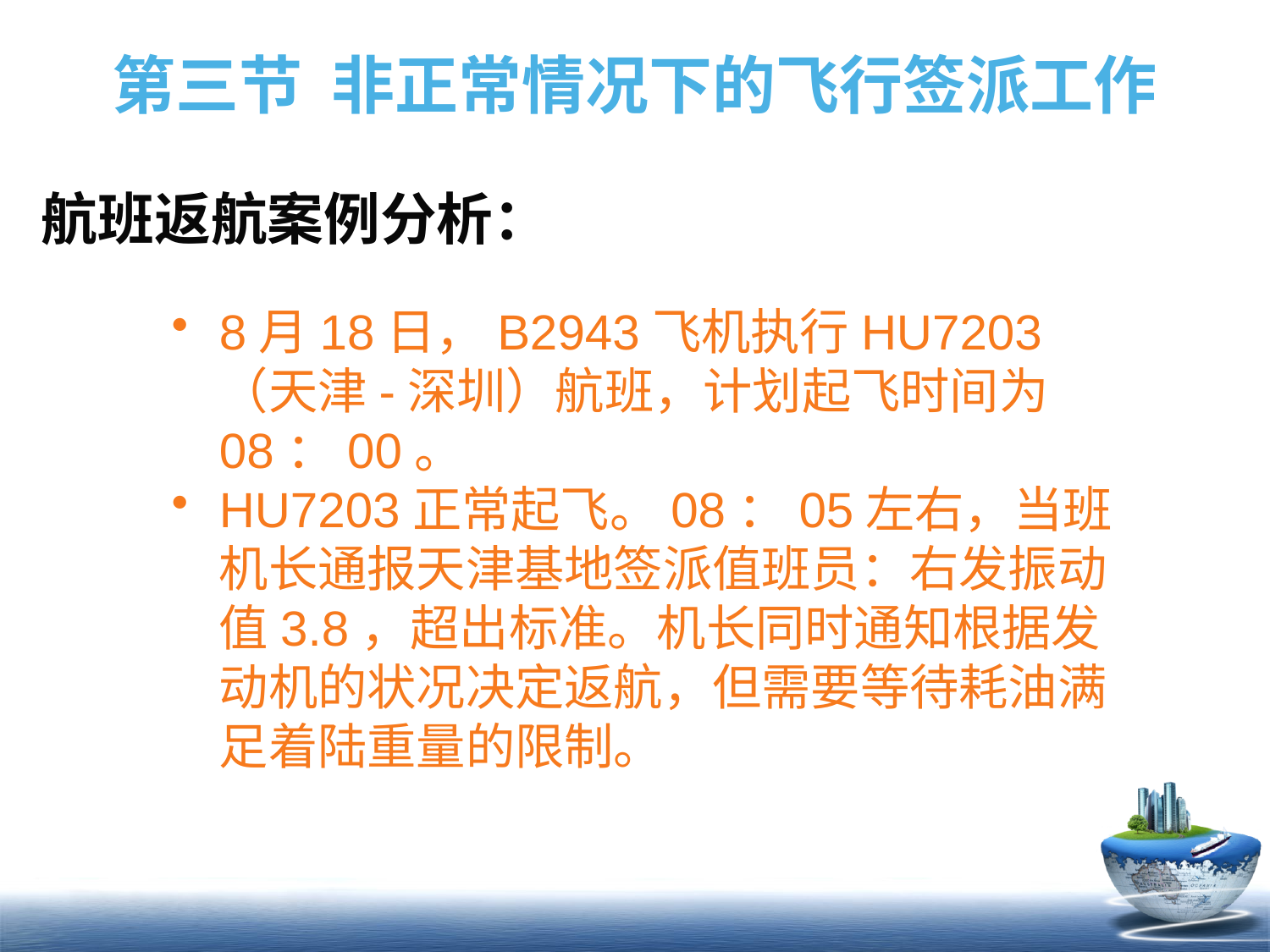

# 第三节  非正常情况下的飞行签派工作
航班返航案例分析：
8月18日，B2943飞机执行HU7203（天津-深圳）航班，计划起飞时间为08：00。
HU7203正常起飞。08：05左右，当班机长通报天津基地签派值班员：右发振动值3.8，超出标准。机长同时通知根据发动机的状况决定返航，但需要等待耗油满足着陆重量的限制。